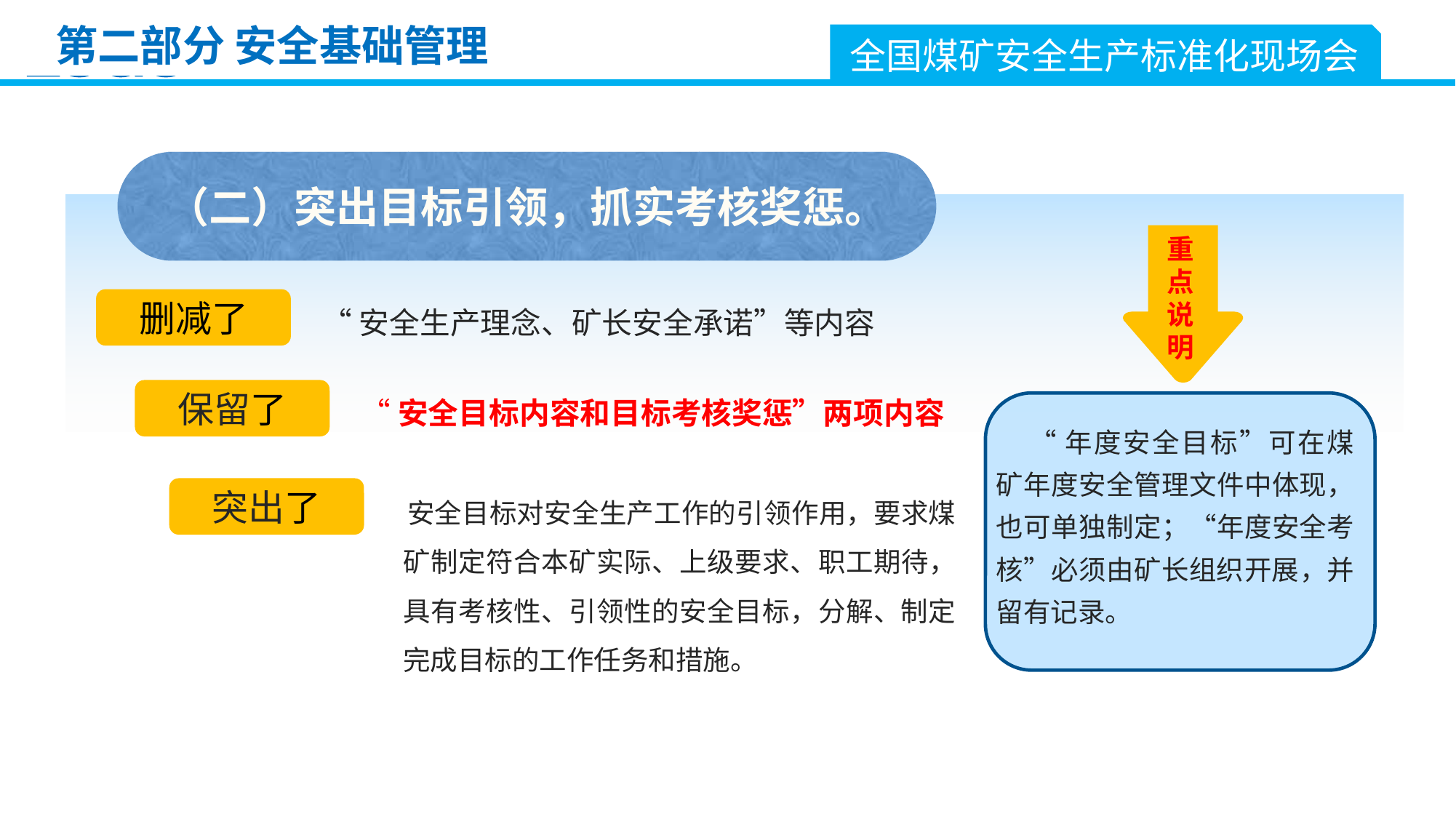

第二部分 安全基础管理

全国煤矿安全生产标准化现场会
（二）突出目标引领，抓实考核奖惩。

“安全生产理念、矿长安全承诺”等内容

重点说明
删减了
保留了
“安全目标内容和目标考核奖惩”两项内容

“年度安全目标”可在煤矿年度安全管理文件中体现，也可单独制定；“年度安全考核”必须由矿长组织开展，并留有记录。
安全目标对安全生产工作的引领作用，要求煤矿制定符合本矿实际、上级要求、职工期待，具有考核性、引领性的安全目标，分解、制定完成目标的工作任务和措施。
突出了